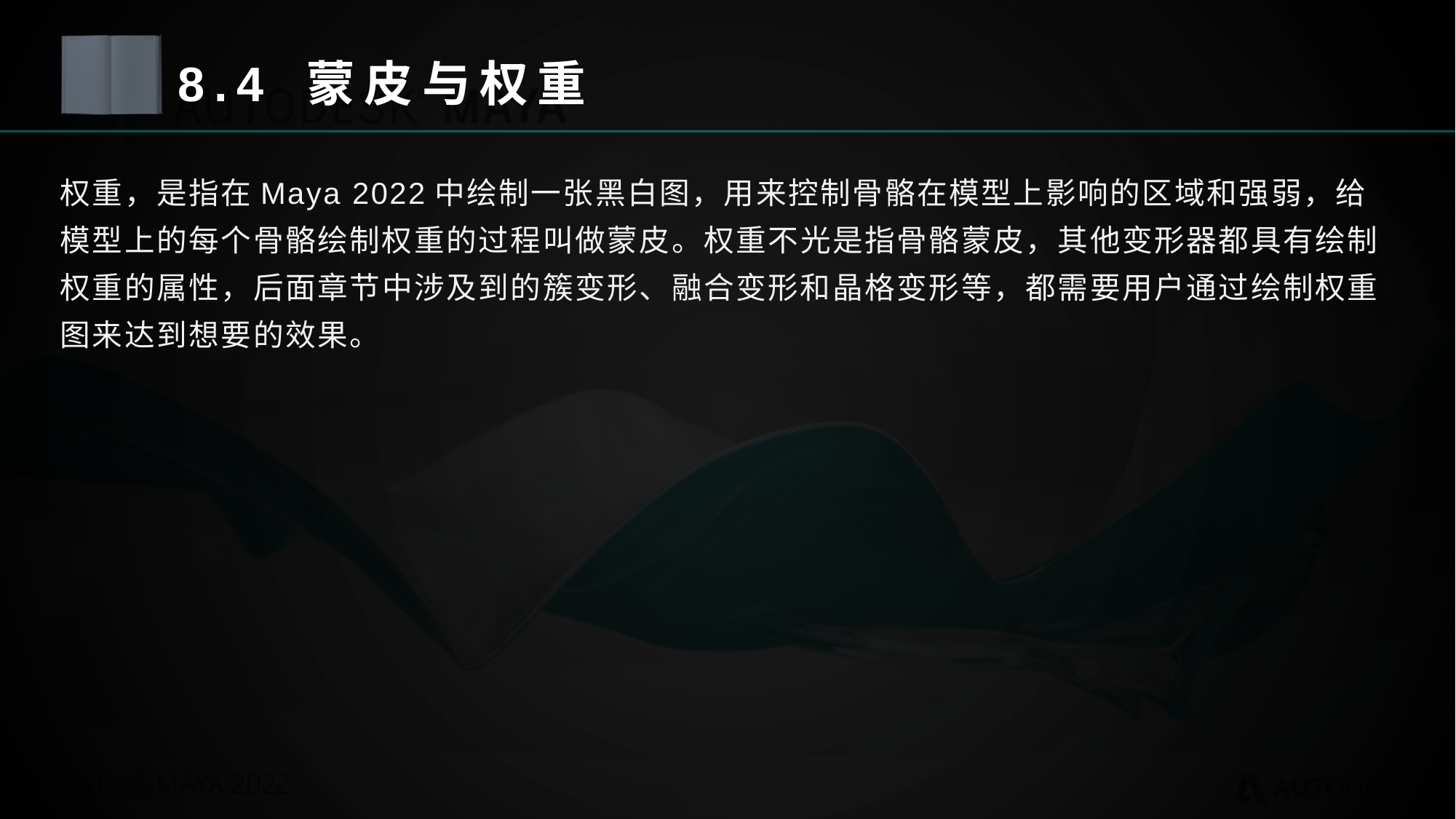

8.4 蒙皮与权重
权重，是指在Maya 2022中绘制一张黑白图，用来控制骨骼在模型上影响的区域和强弱，给模型上的每个骨骼绘制权重的过程叫做蒙皮。权重不光是指骨骼蒙皮，其他变形器都具有绘制权重的属性，后面章节中涉及到的簇变形、融合变形和晶格变形等，都需要用户通过绘制权重图来达到想要的效果。